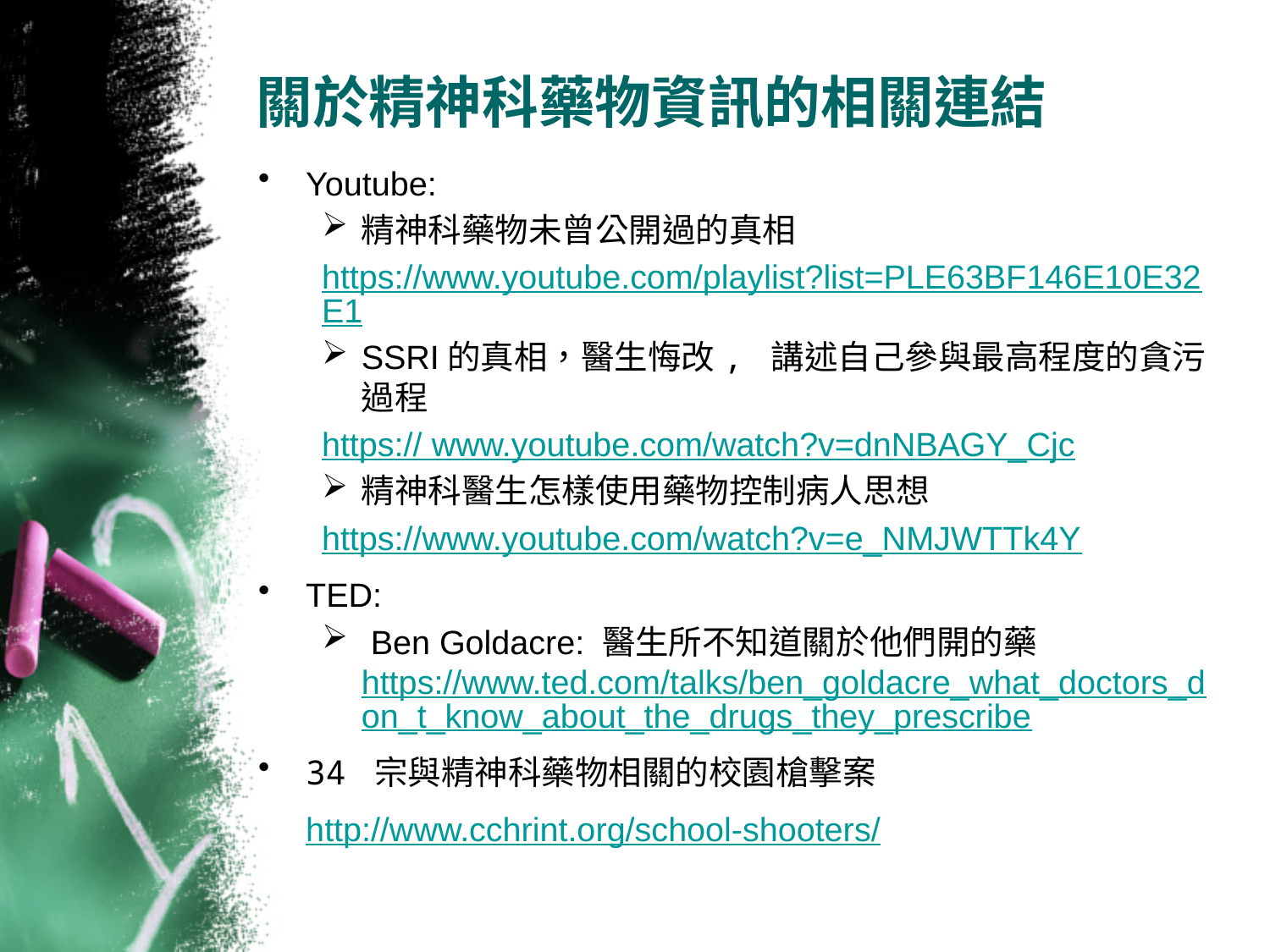

# 關於精神科藥物資訊的相關連結
Youtube:
精神科藥物未曾公開過的真相
https://www.youtube.com/playlist?list=PLE63BF146E10E32E1
SSRI的真相，醫生悔改, 講述自己參與最高程度的貪污過程
https:// www.youtube.com/watch?v=dnNBAGY_Cjc
精神科醫生怎樣使用藥物控制病人思想
https://www.youtube.com/watch?v=e_NMJWTTk4Y
TED:
 Ben Goldacre: 醫生所不知道關於他們開的藥https://www.ted.com/talks/ben_goldacre_what_doctors_don_t_know_about_the_drugs_they_prescribe
34 宗與精神科藥物相關的校園槍擊案
	http://www.cchrint.org/school-shooters/